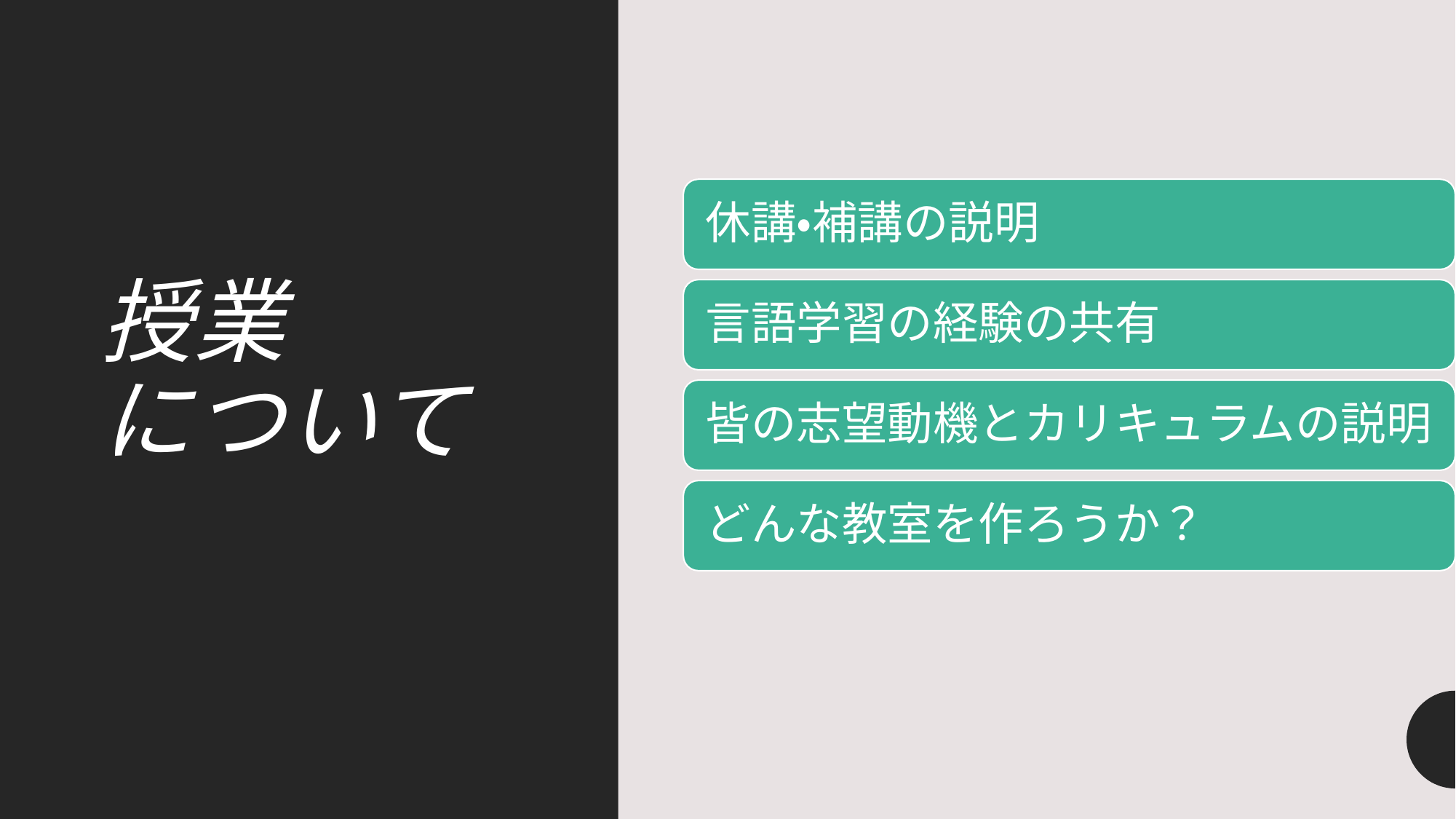

休講・補講の説明
言語学習の経験の共有
皆の志望動機とカリキュラムの説明
どんな教室を作ろうか？
# 授業 について